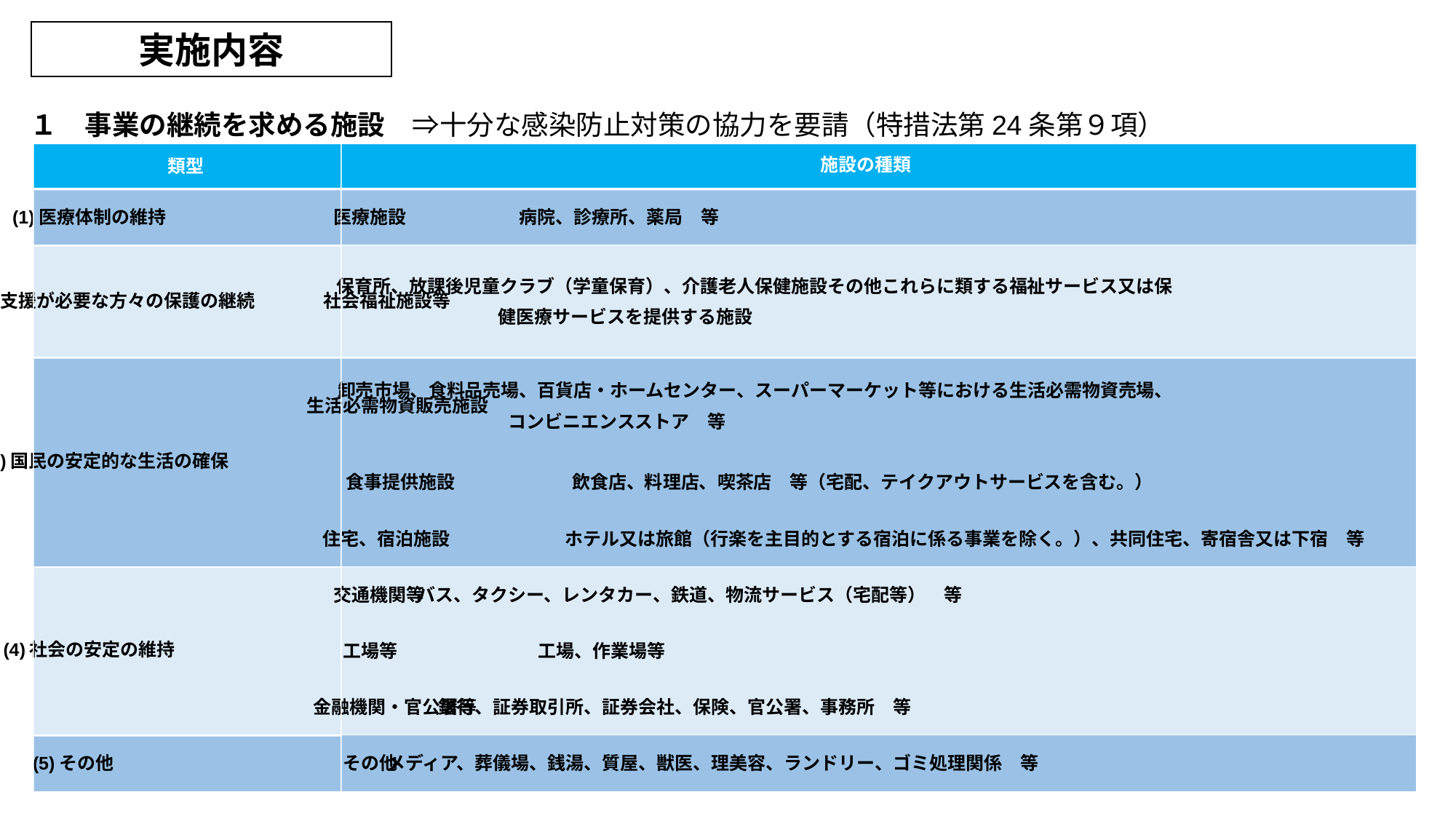

実施内容
１　事業の継続を求める施設　⇒十分な感染防止対策の協力を要請（特措法第24条第９項）

施設の種類
類型

(1)医療体制の維持
医療施設
病院、診療所、薬局　等

保育所、放課後児童クラブ（学童保育）、介護老人保健施設その他これらに類する福祉サービス又は保
(2)支援が必要な方々の保護の継続
社会福祉施設等
健医療サービスを提供する施設

卸売市場、食料品売場、百貨店・ホームセンター、スーパーマーケット等における生活必需物資売場、
生活必需物資販売施設
コンビニエンスストア　等
(3)国民の安定的な生活の確保
食事提供施設
飲食店、料理店、喫茶店　等（宅配、テイクアウトサービスを含む。）
住宅、宿泊施設
ホテル又は旅館（行楽を主目的とする宿泊に係る事業を除く。）、共同住宅、寄宿舎又は下宿　等

交通機関等
バス、タクシー、レンタカー、鉄道、物流サービス（宅配等）　等
(4)社会の安定の維持
工場等
工場、作業場等
金融機関・官公署等
銀行、証券取引所、証券会社、保険、官公署、事務所　等

(5)その他
その他
メディア、葬儀場、銭湯、質屋、獣医、理美容、ランドリー、ゴミ処理関係　等